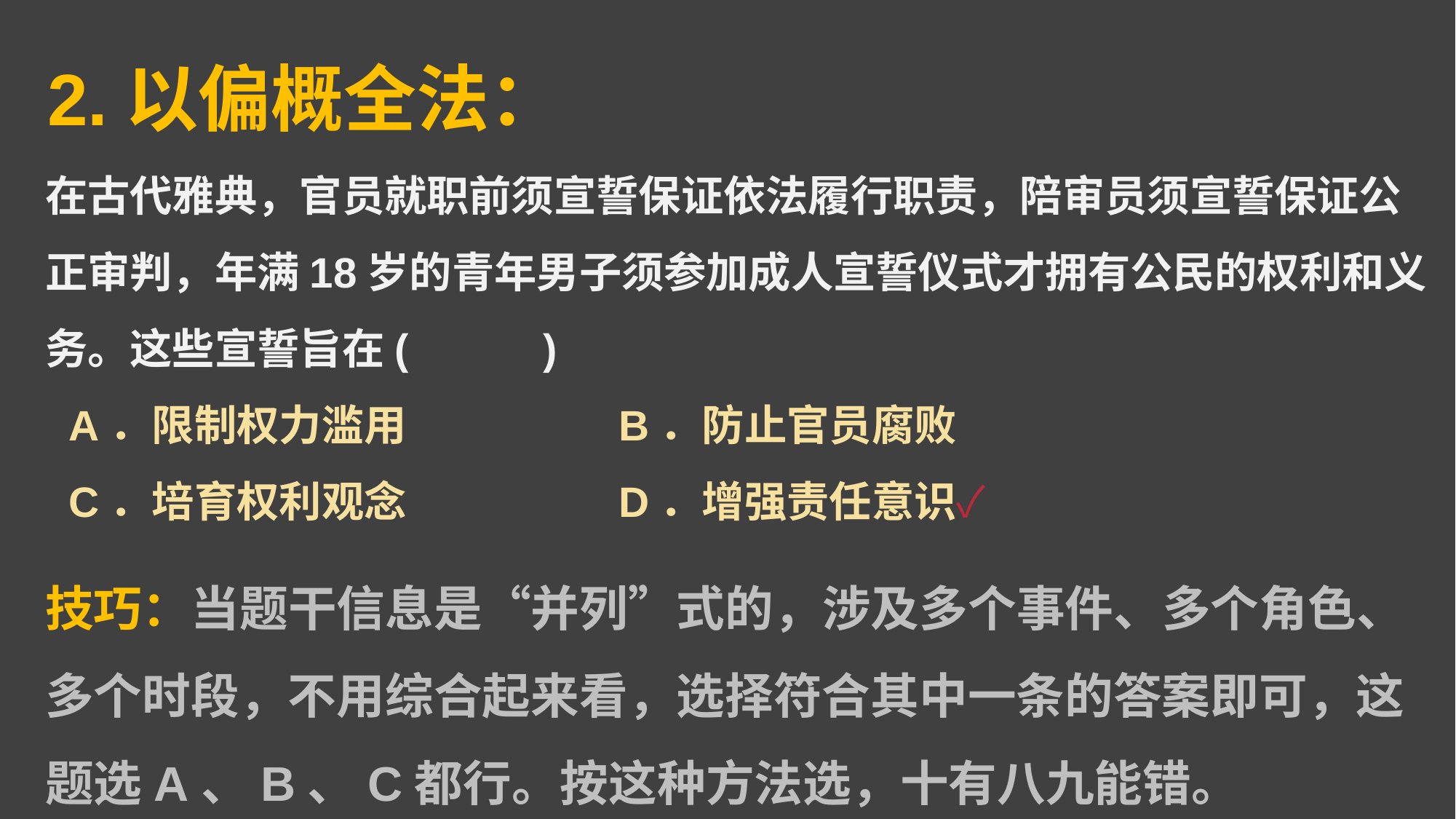

2.以偏概全法：
在古代雅典，官员就职前须宣誓保证依法履行职责，陪审员须宣誓保证公正审判，年满18岁的青年男子须参加成人宣誓仪式才拥有公民的权利和义务。这些宣誓旨在(　   　)
  A．限制权力滥用                     B．防止官员腐败
  C．培育权利观念                     D．增强责任意识✓
技巧：当题干信息是“并列”式的，涉及多个事件、多个角色、多个时段，不用综合起来看，选择符合其中一条的答案即可，这题选A、B、C都行。按这种方法选，十有八九能错。